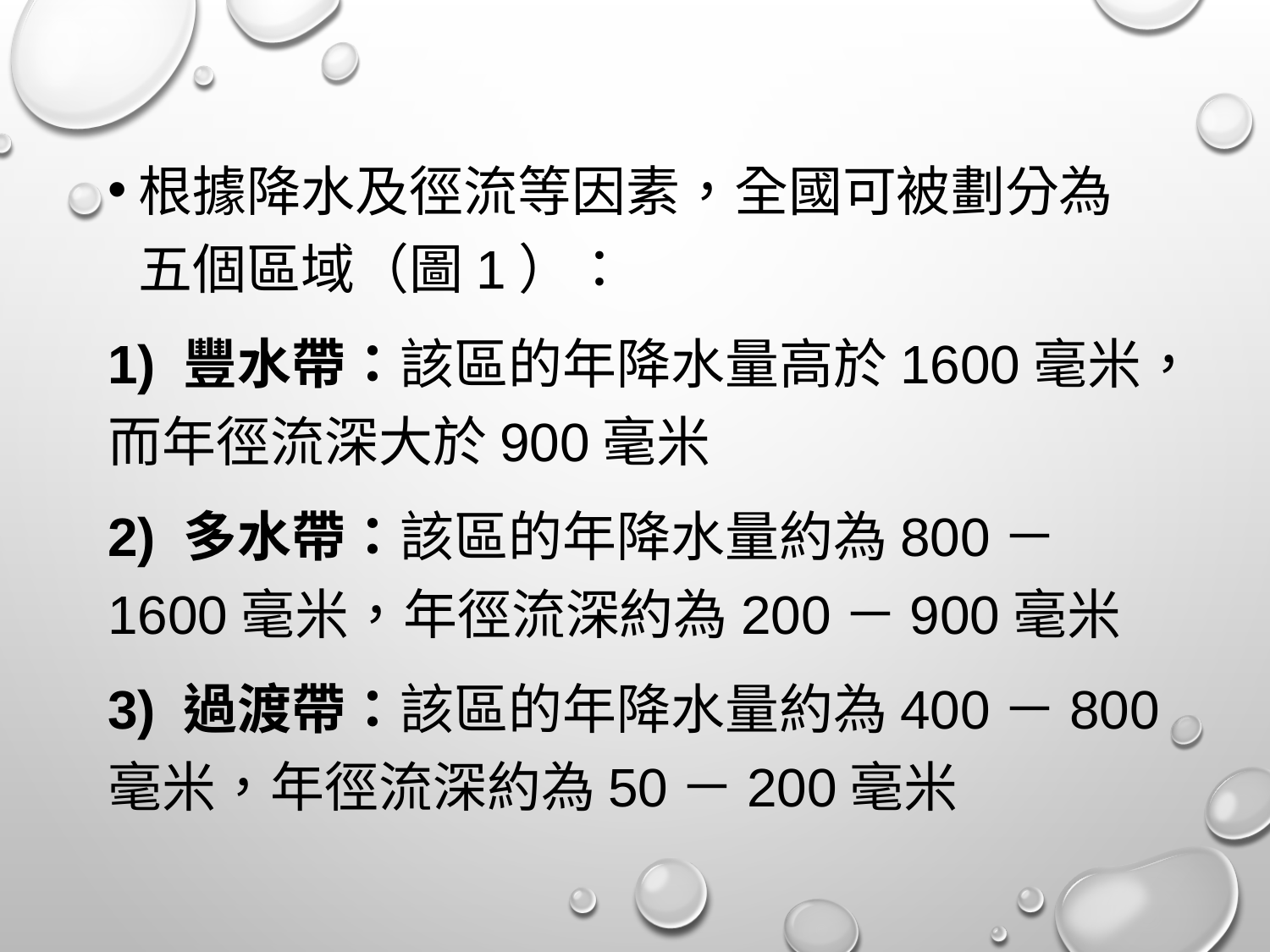

根據降水及徑流等因素，全國可被劃分為五個區域（圖1）：
1) 豐水帶：該區的年降水量高於1600毫米，而年徑流深大於900毫米
2) 多水帶：該區的年降水量約為800－1600毫米，年徑流深約為200－900毫米
3) 過渡帶：該區的年降水量約為400－800毫米，年徑流深約為50－200毫米